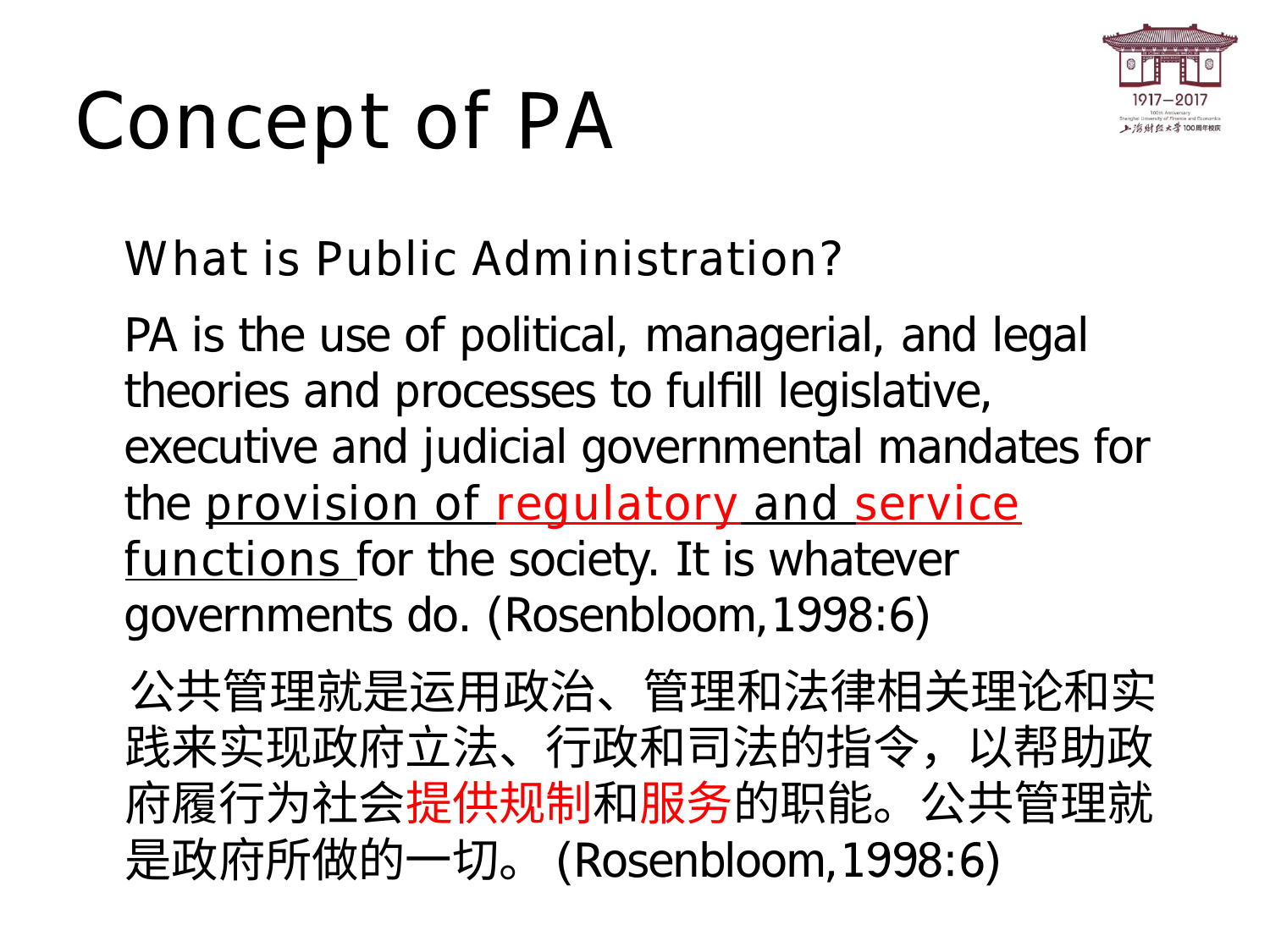

# Concept of PA
	What is Public Administration?
	PA is the use of political, managerial, and legal theories and processes to fulfill legislative, executive and judicial governmental mandates for the provision of regulatory and service functions for the society. It is whatever governments do. (Rosenbloom,1998:6)
    公共管理就是运用政治、管理和法律相关理论和实践来实现政府立法、行政和司法的指令，以帮助政府履行为社会提供规制和服务的职能。公共管理就是政府所做的一切。(Rosenbloom,1998:6)